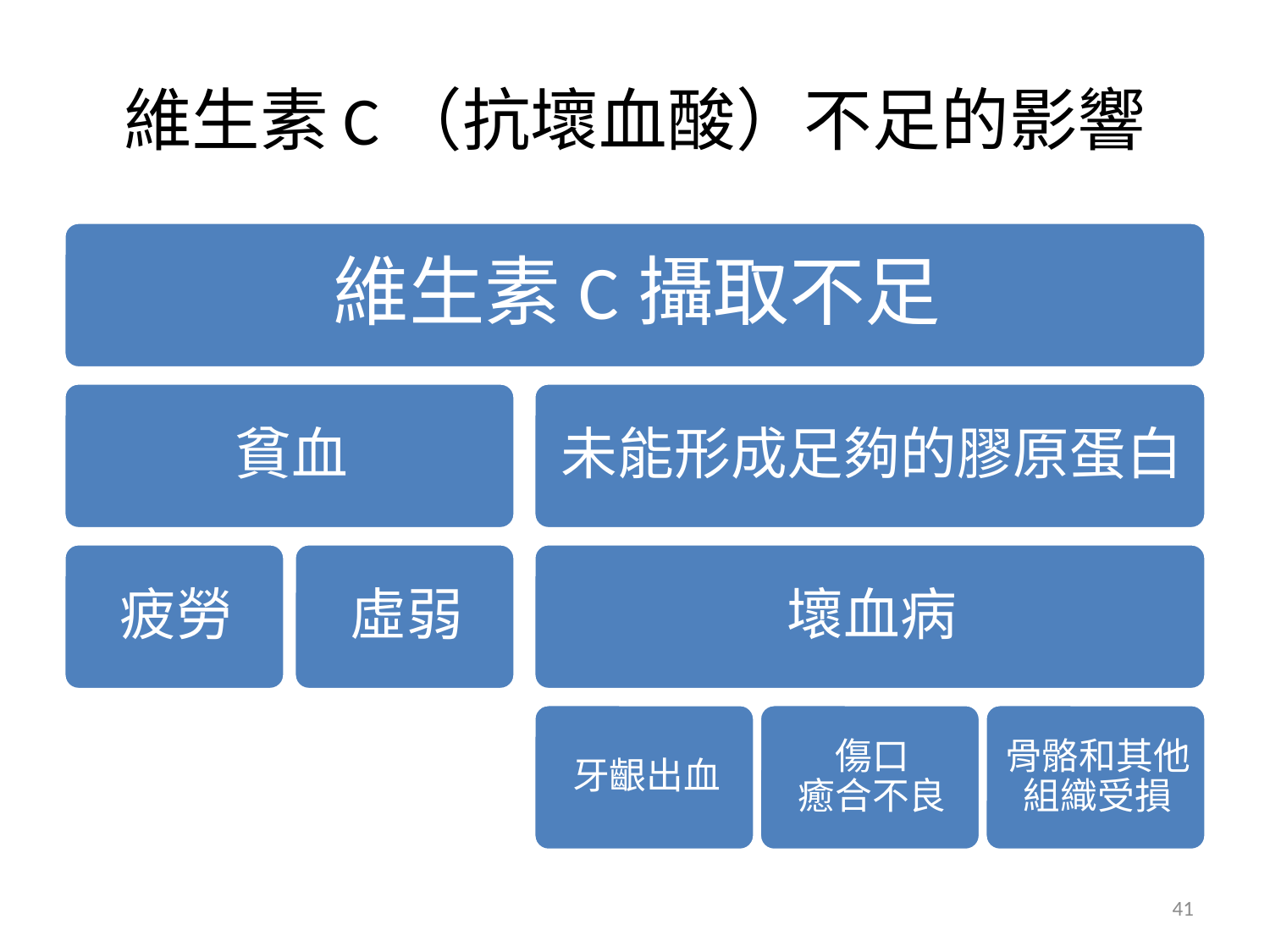

# 維生素C（抗壞血酸）不足的影響
維生素C攝取不足
貧血
疲勞
虛弱
未能形成足夠的膠原蛋白
壞血病
牙齦出血
傷口
癒合不良
骨骼和其他組織受損
41